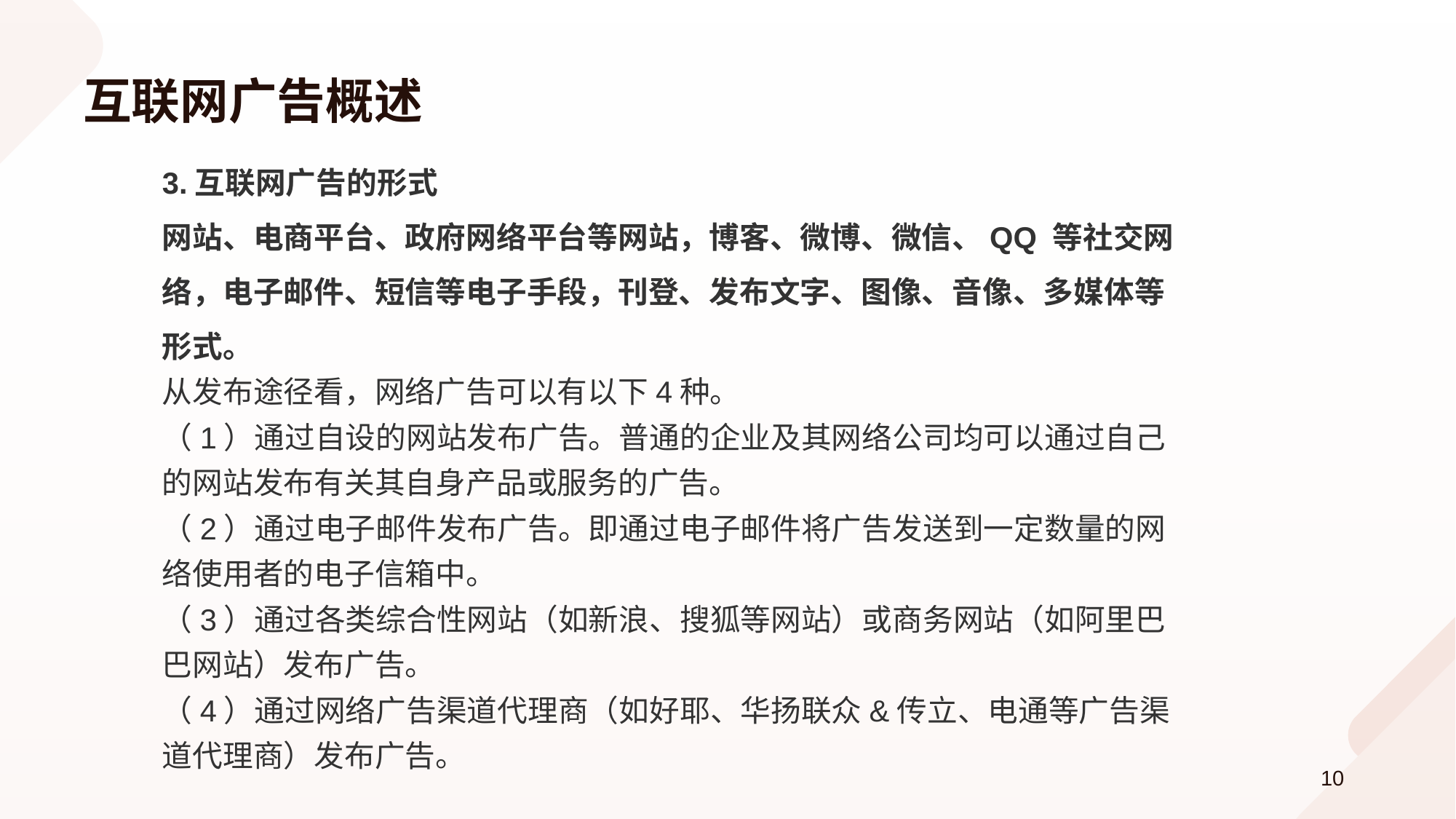

# 互联网广告概述

3.互联网广告的形式
网站、电商平台、政府网络平台等网站，博客、微博、微信、QQ 等社交网络，电子邮件、短信等电子手段，刊登、发布文字、图像、音像、多媒体等形式。
从发布途径看，网络广告可以有以下4种。
（1）通过自设的网站发布广告。普通的企业及其网络公司均可以通过自己的网站发布有关其自身产品或服务的广告。
（2）通过电子邮件发布广告。即通过电子邮件将广告发送到一定数量的网络使用者的电子信箱中。
（3）通过各类综合性网站（如新浪、搜狐等网站）或商务网站（如阿里巴巴网站）发布广告。
（4）通过网络广告渠道代理商（如好耶、华扬联众&传立、电通等广告渠道代理商）发布广告。

10